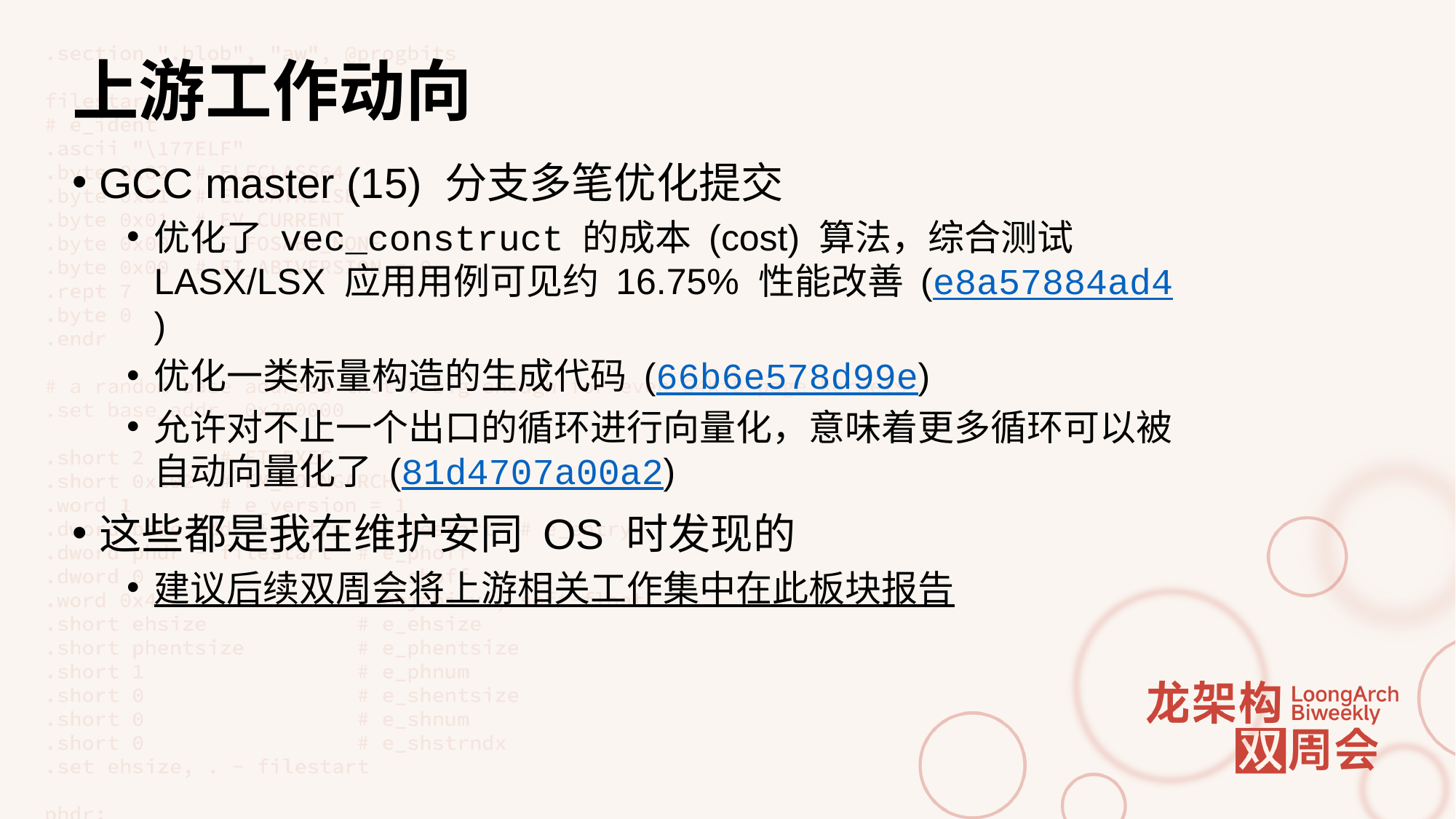

# 上游工作动向
GCC master (15) 分支多笔优化提交
优化了 vec_construct 的成本 (cost) 算法，综合测试 LASX/LSX 应用用例可见约 16.75% 性能改善 (e8a57884ad4)
优化一类标量构造的生成代码 (66b6e578d99e)
允许对不止一个出口的循环进行向量化，意味着更多循环可以被自动向量化了 (81d4707a00a2)
这些都是我在维护安同 OS 时发现的
建议后续双周会将上游相关工作集中在此板块报告